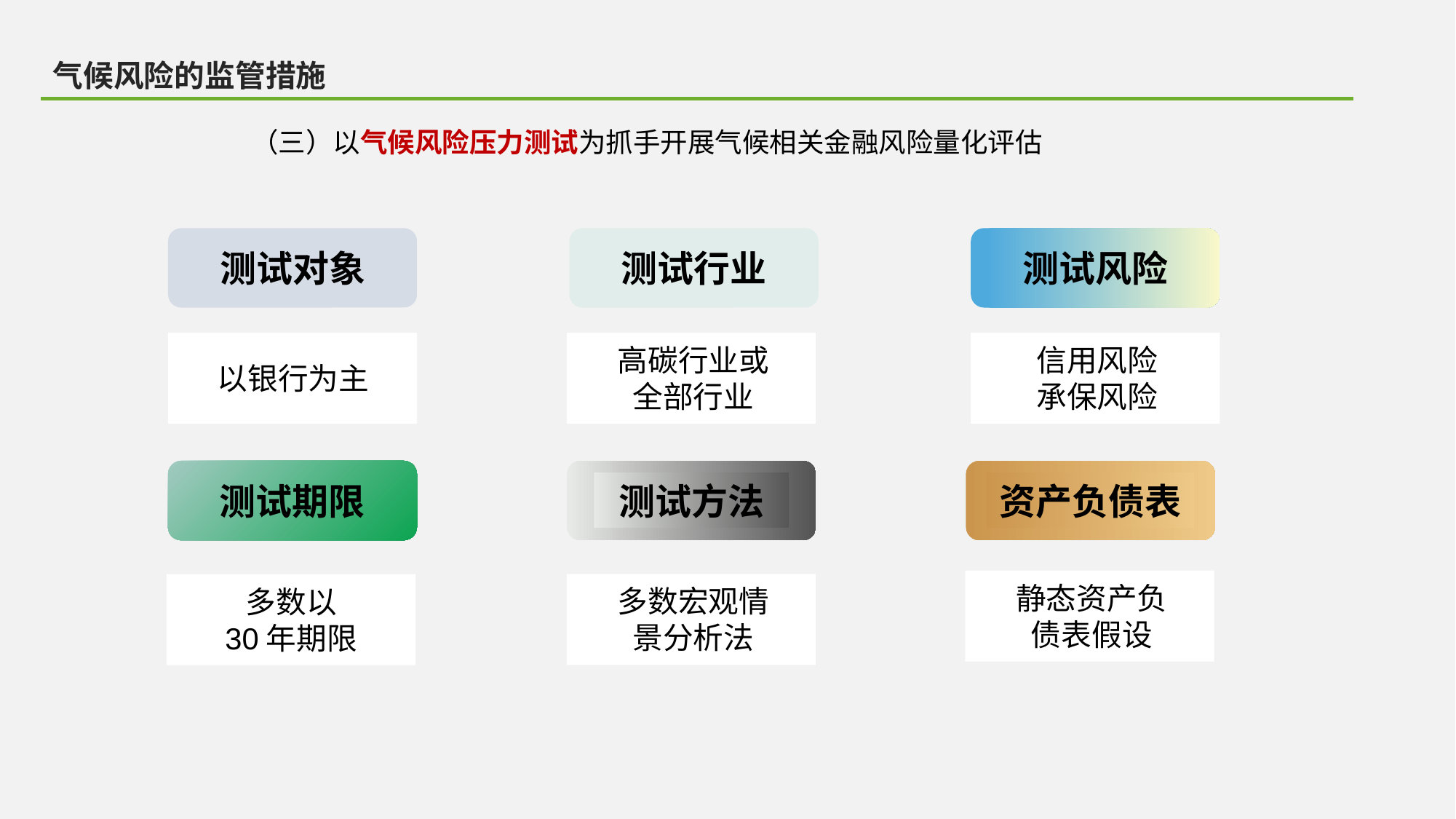

气候风险的监管措施
（三）以气候风险压力测试为抓手开展气候相关金融风险量化评估

测试对象

测试行业

测试风险

以银行为主

高碳行业或全部行业

信用风险
承保风险

测试期限

测试方法

资产负债表

静态资产负债表假设

多数宏观情景分析法

多数以
30年期限